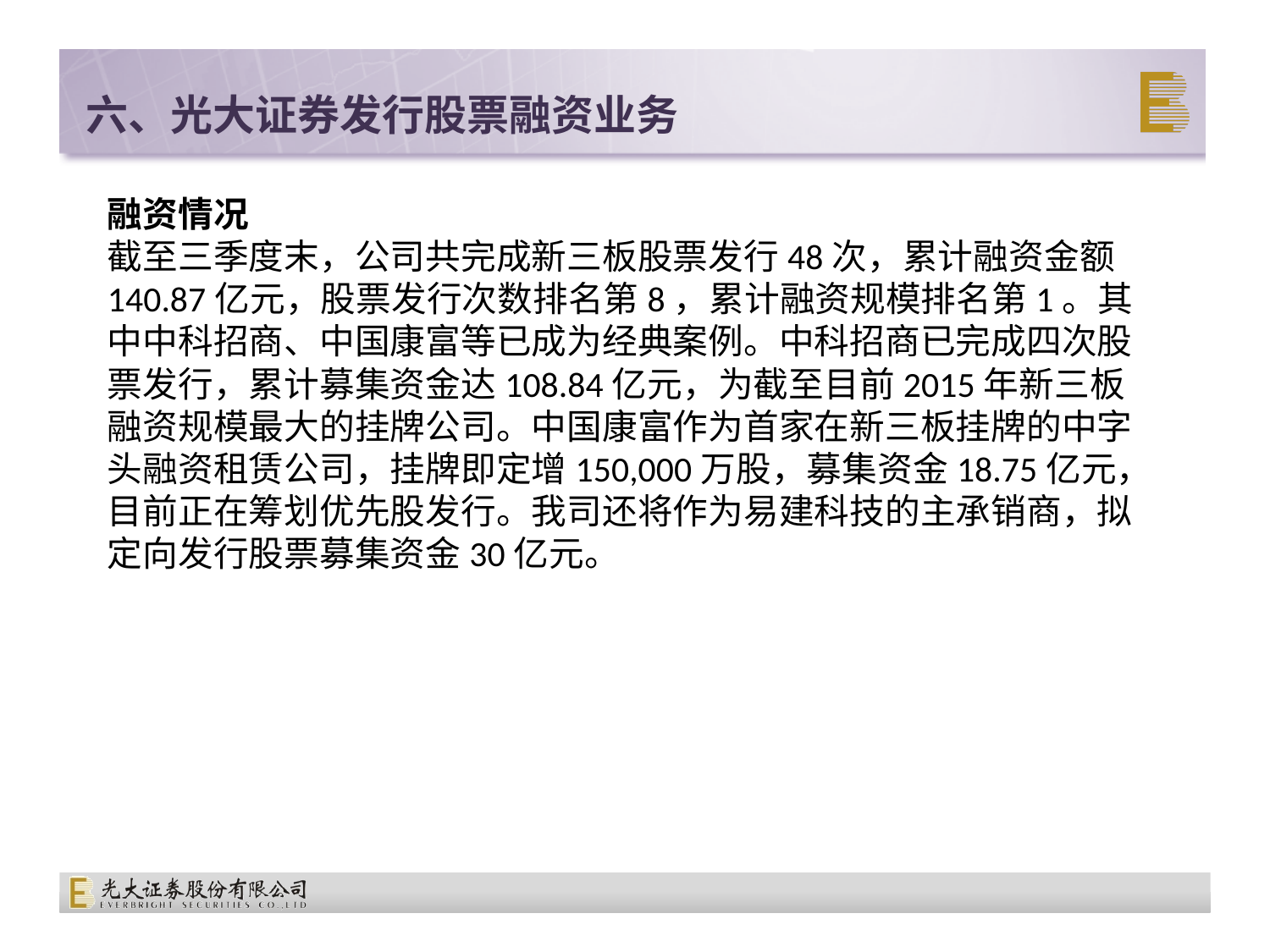

# 六、光大证券发行股票融资业务
融资情况
截至三季度末，公司共完成新三板股票发行48次，累计融资金额140.87亿元，股票发行次数排名第8，累计融资规模排名第1。其中中科招商、中国康富等已成为经典案例。中科招商已完成四次股票发行，累计募集资金达108.84亿元，为截至目前2015年新三板融资规模最大的挂牌公司。中国康富作为首家在新三板挂牌的中字头融资租赁公司，挂牌即定增150,000万股，募集资金18.75亿元，目前正在筹划优先股发行。我司还将作为易建科技的主承销商，拟定向发行股票募集资金30亿元。

74